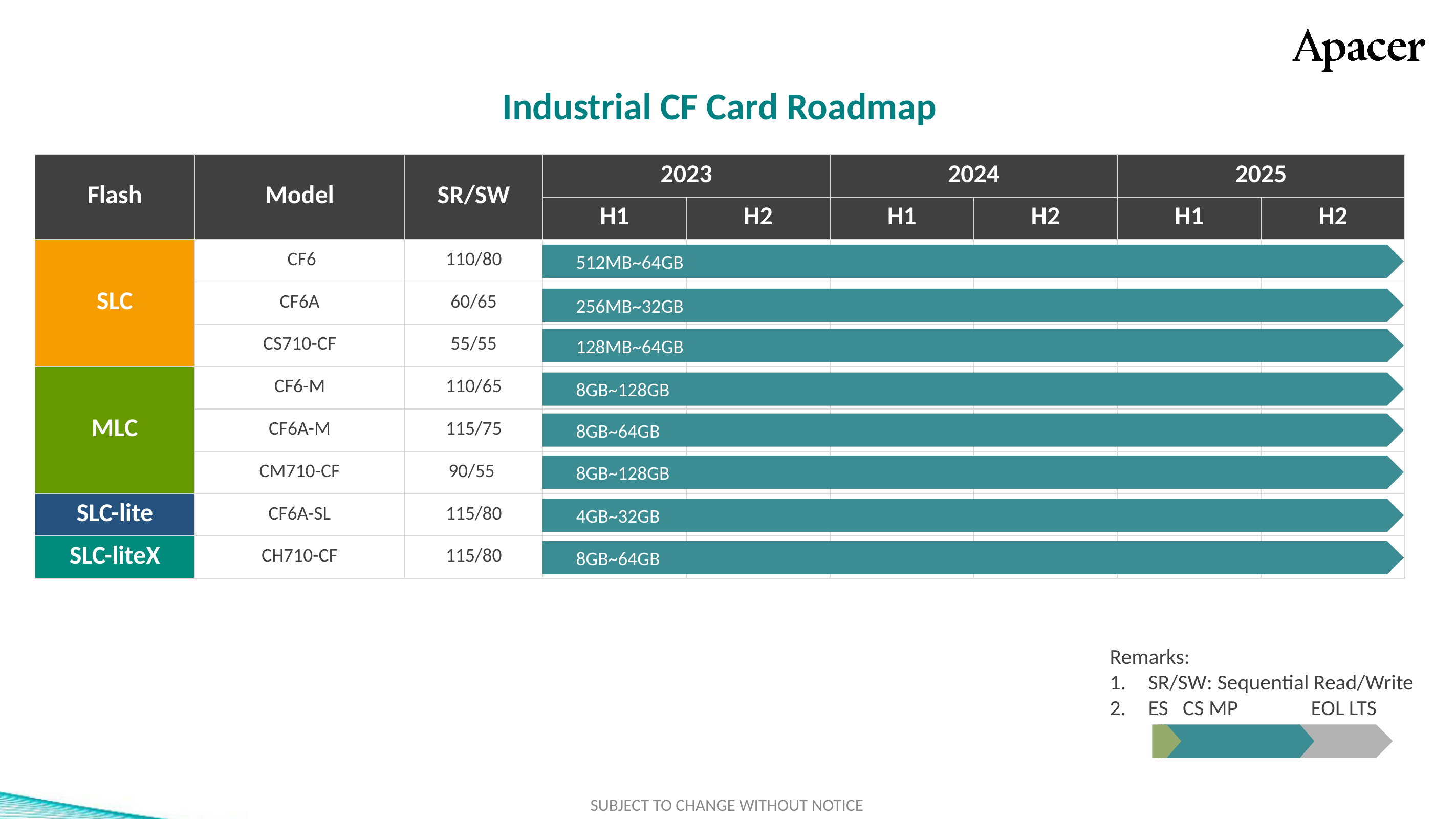

Industrial CF Card Roadmap
| Flash | Model | SR/SW | 2023 |  | 2024 |  | 2025 |  |
| --- | --- | --- | --- | --- | --- | --- | --- | --- |
|  |  |  | H1 | H2 | H1 | H2 | H1 | H2 |
| SLC | CF6 | 110/80 |  |  |  |  |  |  |
|  | CF6A | 60/65 |  |  |  |  |  |  |
|  | CS710-CF | 55/55 |  |  |  |  |  |  |
| MLC | CF6-M | 110/65 |  |  |  |  |  |  |
|  | CF6A-M | 115/75 |  |  |  |  |  |  |
|  | CM710-CF | 90/55 |  |  |  |  |  |  |
| SLC-lite | CF6A-SL | 115/80 |  |  |  |  |  |  |
| SLC-liteX | CH710-CF | 115/80 |  |  |  |  |  |  |
標準色
附屬
配色
3D TLC
2D MLC
SLC-lite
SLC
類工

SLC-liteX

      512MB~64GB
      256MB~32GB
      128MB~64GB
      8GB~128GB
      8GB~64GB
      8GB~128GB
      4GB~32GB
      8GB~64GB
Remarks:
SR/SW: Sequential Read/Write
ES   CS MP               EOL LTS